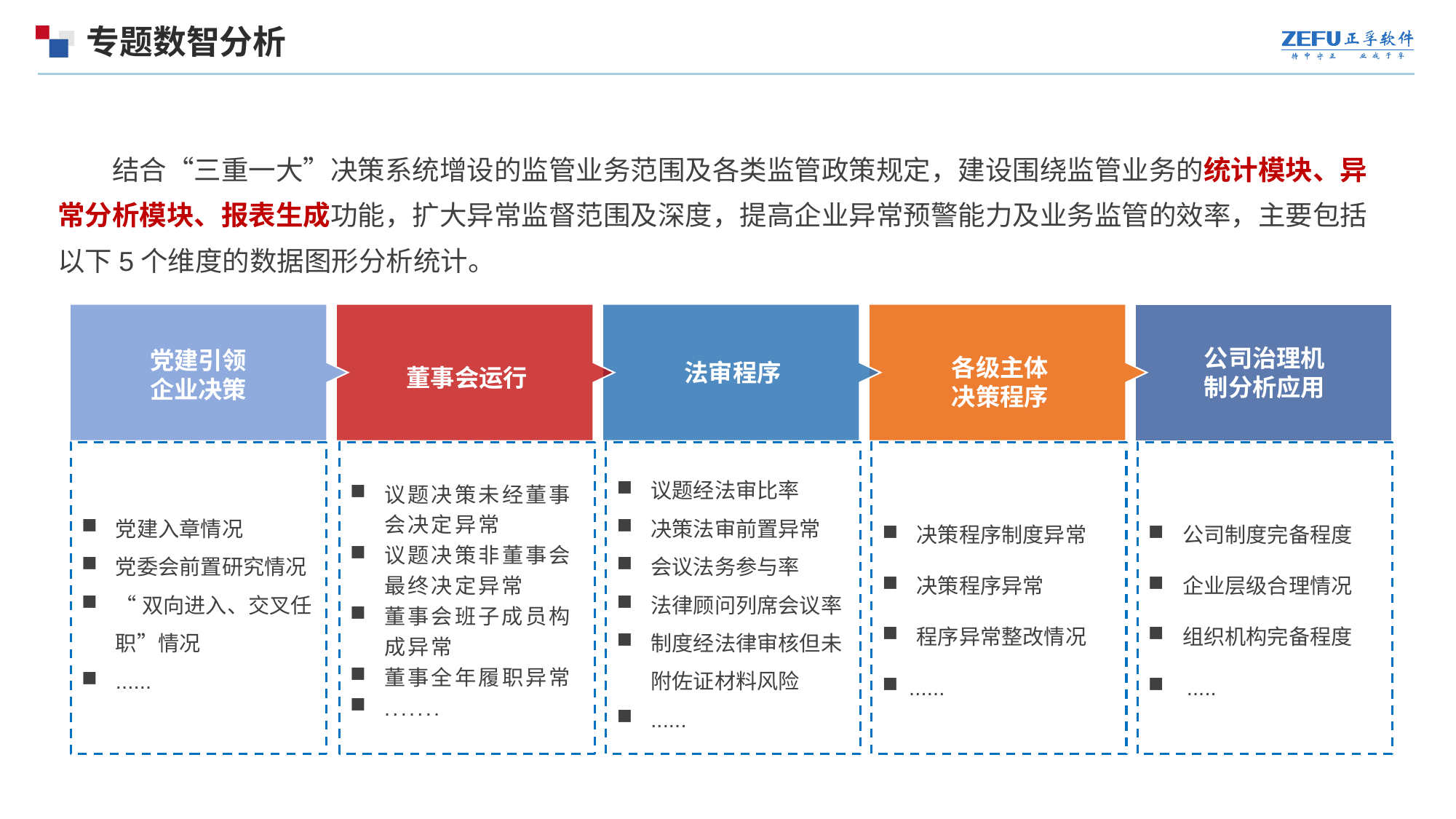

# 专题数智分析
结合“三重一大”决策系统增设的监管业务范围及各类监管政策规定，建设围绕监管业务的统计模块、异常分析模块、报表生成功能，扩大异常监督范围及深度，提高企业异常预警能力及业务监管的效率，主要包括以下5个维度的数据图形分析统计。

法审程序
公司治理机
制分析应用
党建引领
企业决策
董事会运行

各级主体
决策程序

党建入章情况
党委会前置研究情况
“双向进入、交叉任职”情况
......
议题决策未经董事会决定异常
议题决策非董事会最终决定异常
董事会班子成员构成异常
董事全年履职异常
.......
议题经法审比率
决策法审前置异常
会议法务参与率
法律顾问列席会议率
制度经法律审核但未附佐证材料风险
......
决策程序制度异常
决策程序异常
程序异常整改情况
 ......
公司制度完备程度
企业层级合理情况
组织机构完备程度
   .....